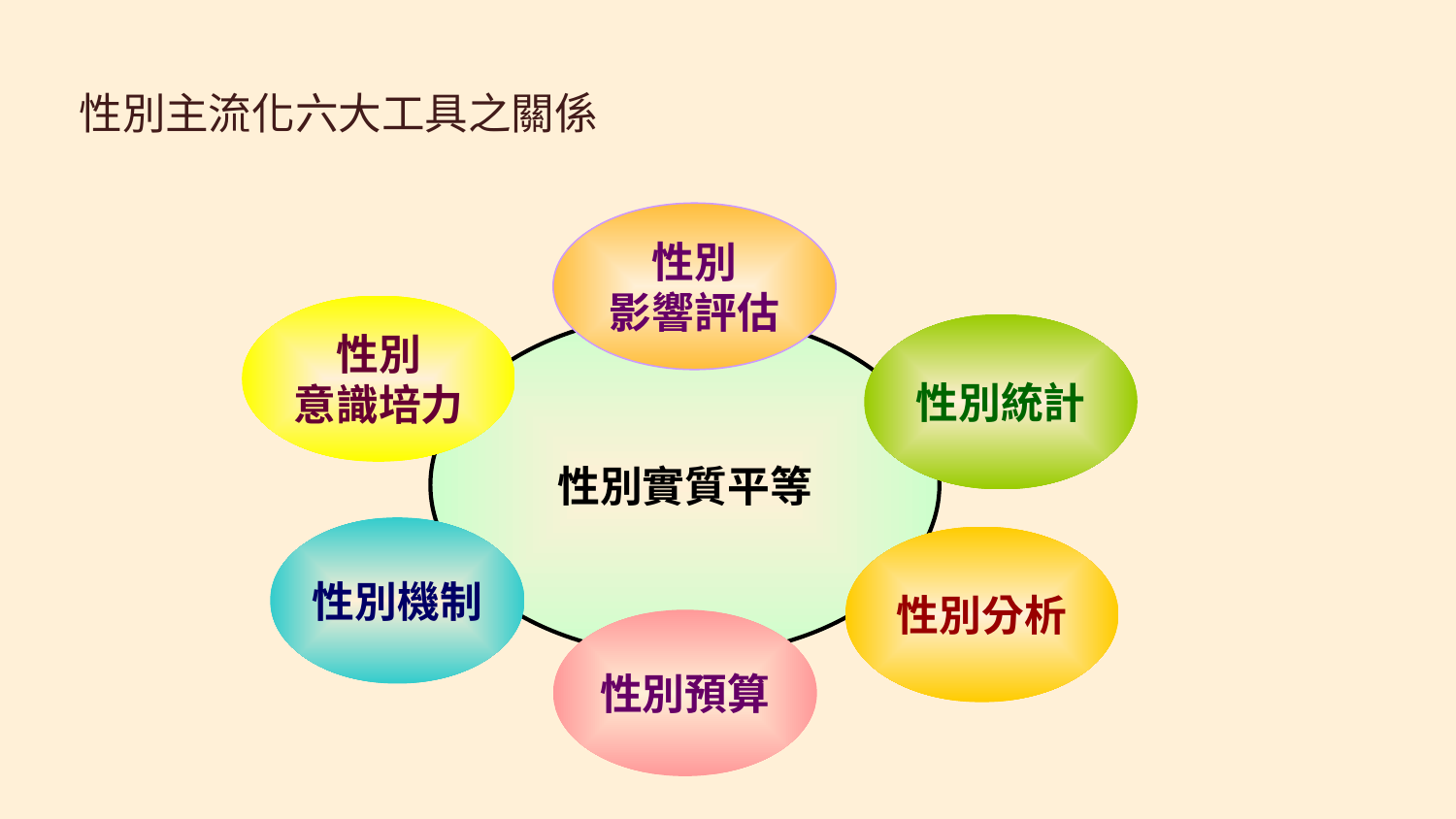

# 性別主流化六大工具之關係
性別
影響評估
性別
意識培力
性別實質平等
性別統計
性別機制
性別分析
性別預算